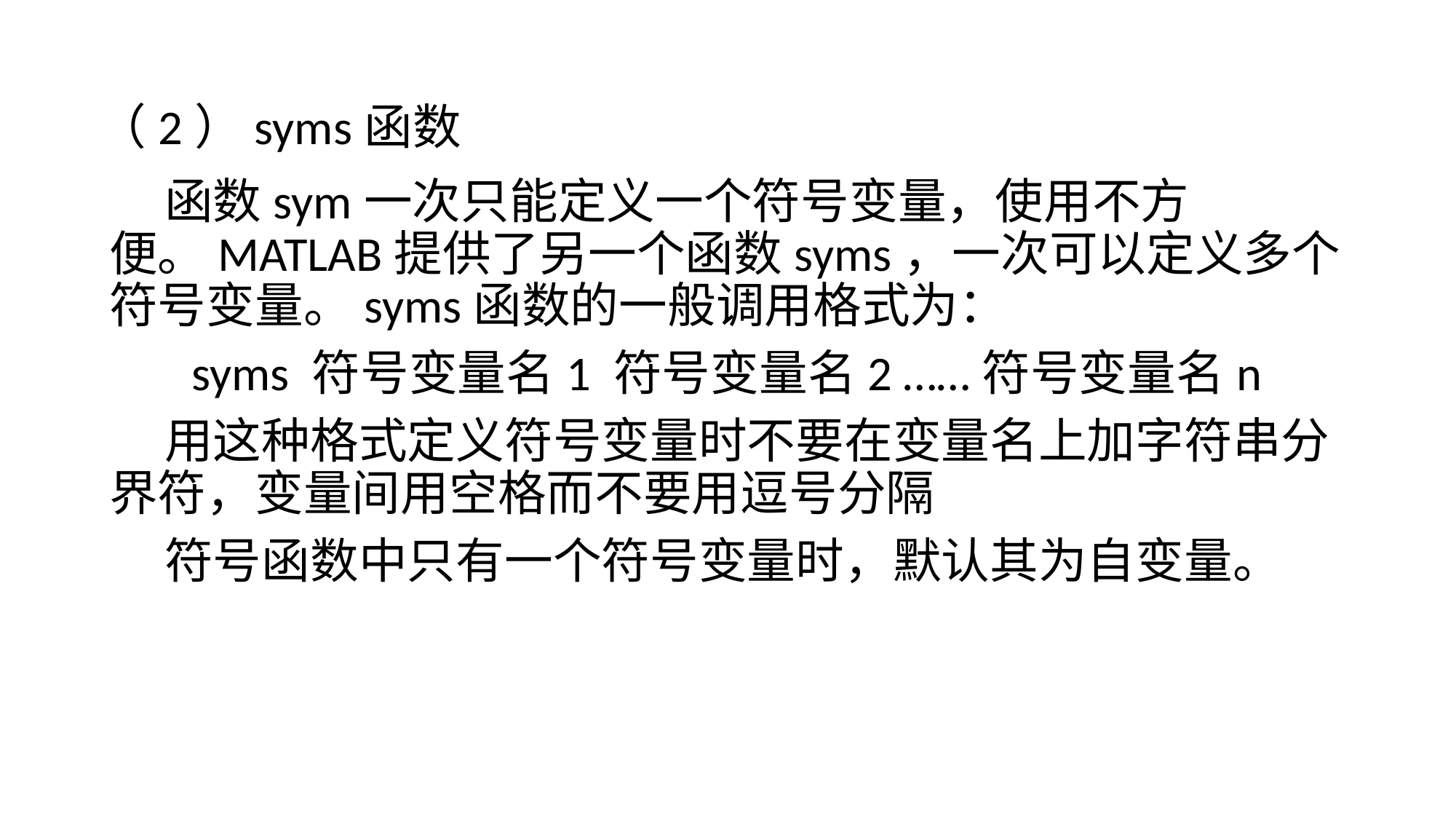

# （2）syms函数
    函数sym一次只能定义一个符号变量，使用不方便。MATLAB提供了另一个函数syms，一次可以定义多个符号变量。syms函数的一般调用格式为：
syms 符号变量名1 符号变量名2 ……符号变量名n
    用这种格式定义符号变量时不要在变量名上加字符串分界符，变量间用空格而不要用逗号分隔
    符号函数中只有一个符号变量时，默认其为自变量。